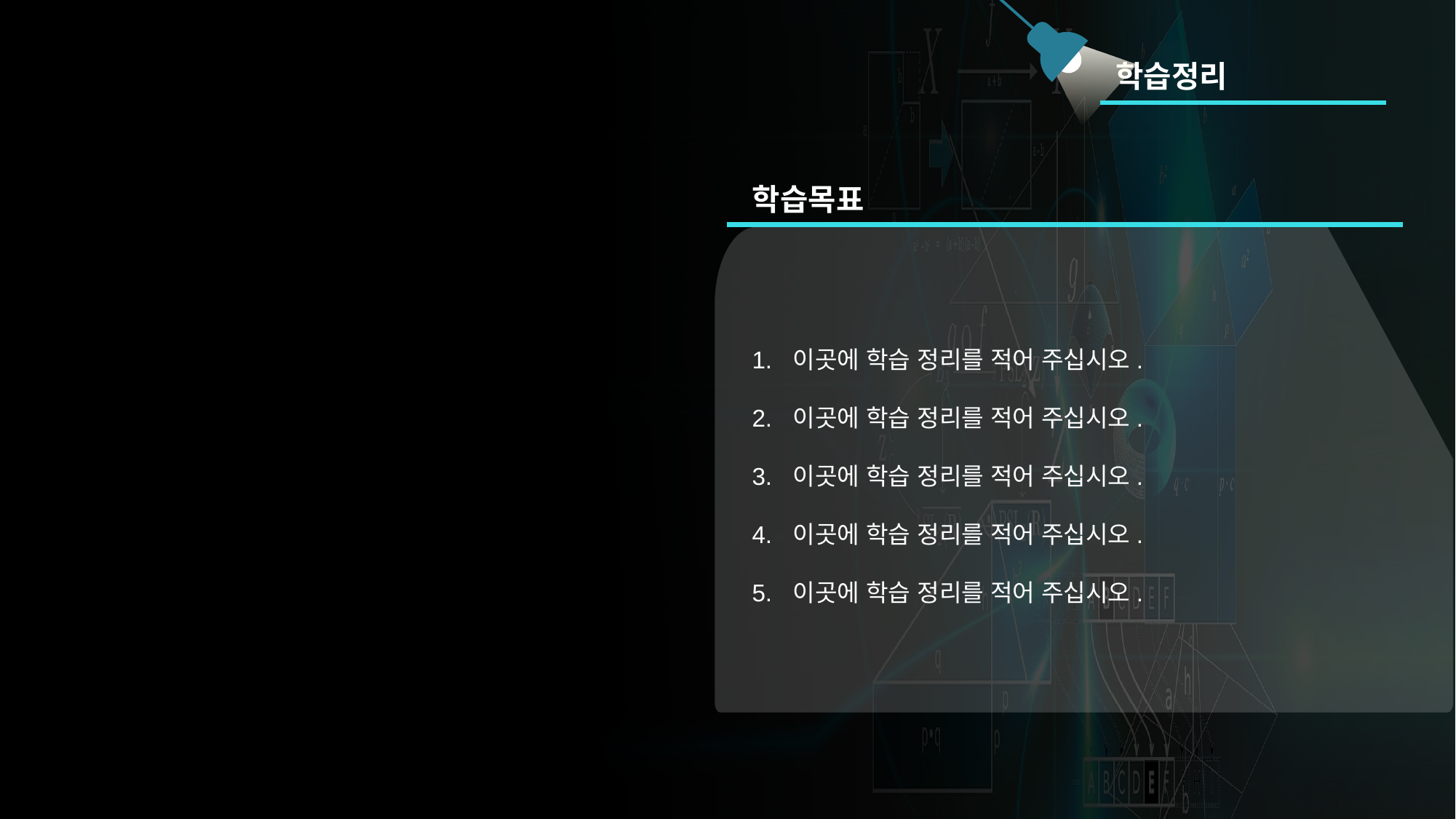

학습정리
학습목표
이곳에 학습 정리를 적어 주십시오.
이곳에 학습 정리를 적어 주십시오.
이곳에 학습 정리를 적어 주십시오.
이곳에 학습 정리를 적어 주십시오.
이곳에 학습 정리를 적어 주십시오.